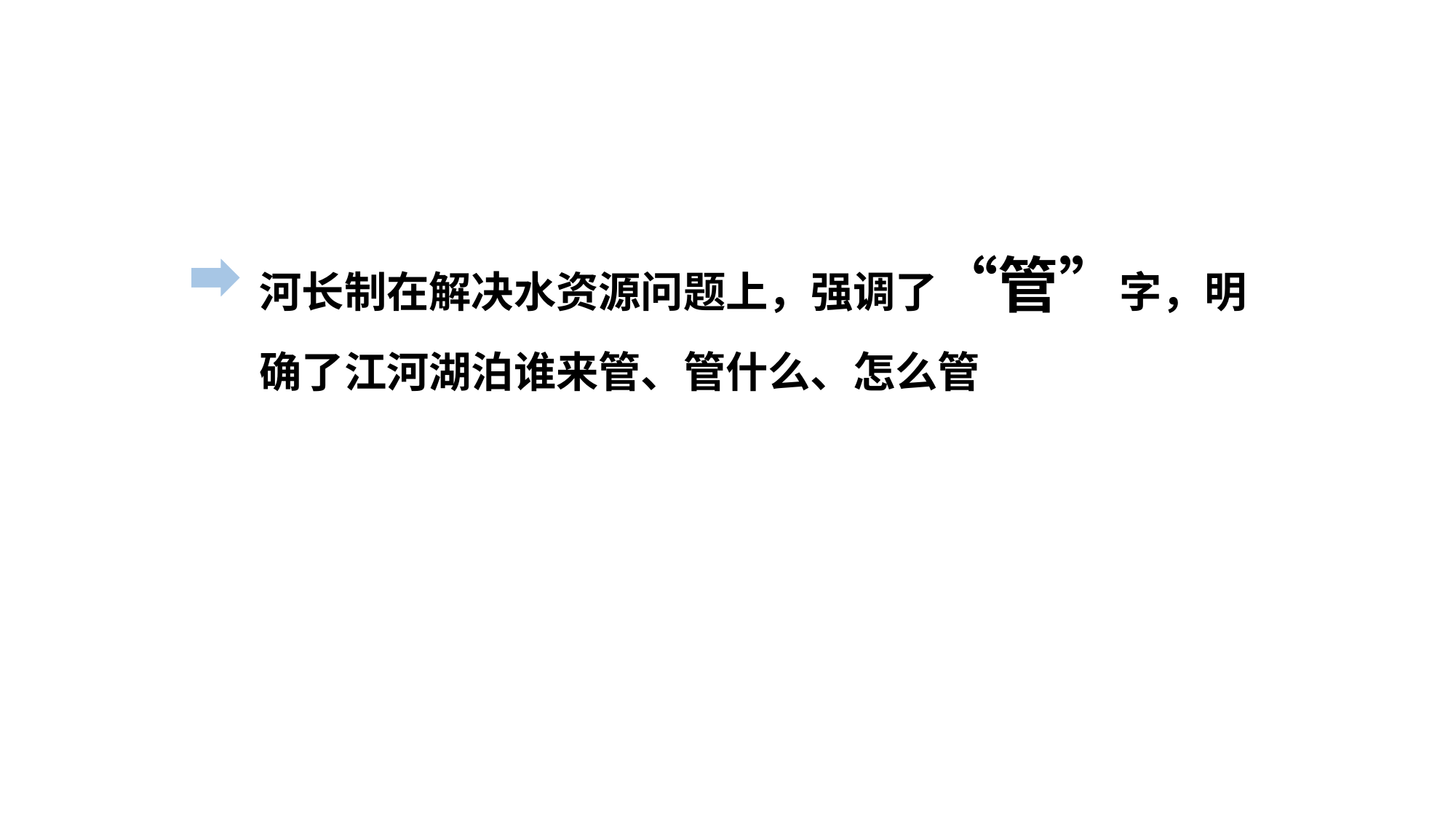

河长制在解决水资源问题上，强调了“管”字，明确了江河湖泊谁来管、管什么、怎么管